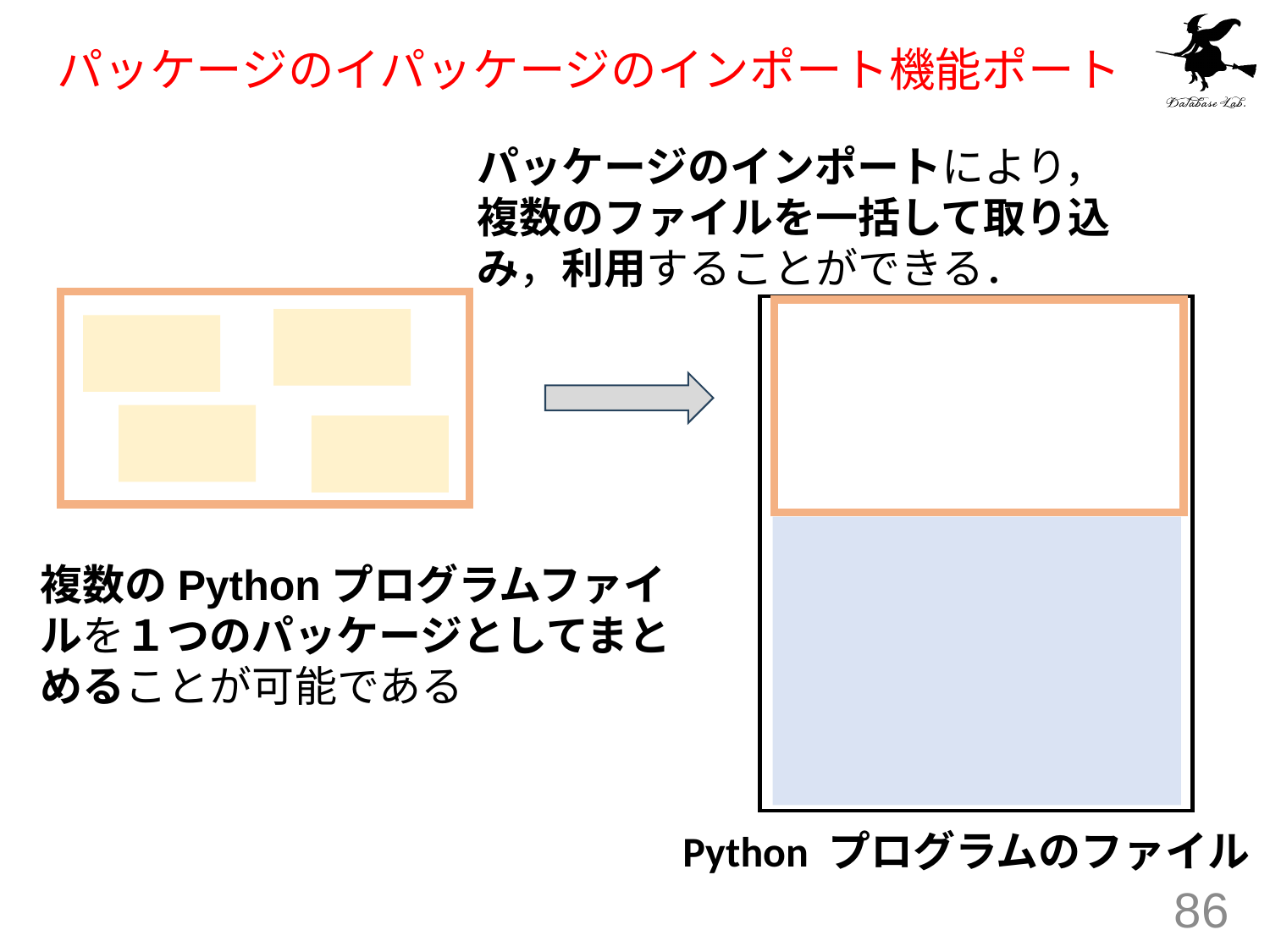

# パッケージのイパッケージのインポート機能ポート
パッケージのインポートにより，複数のファイルを一括して取り込み，利用することができる．

複数のPythonプログラムファイルを１つのパッケージとしてまとめることが可能である
Python プログラムのファイル
86